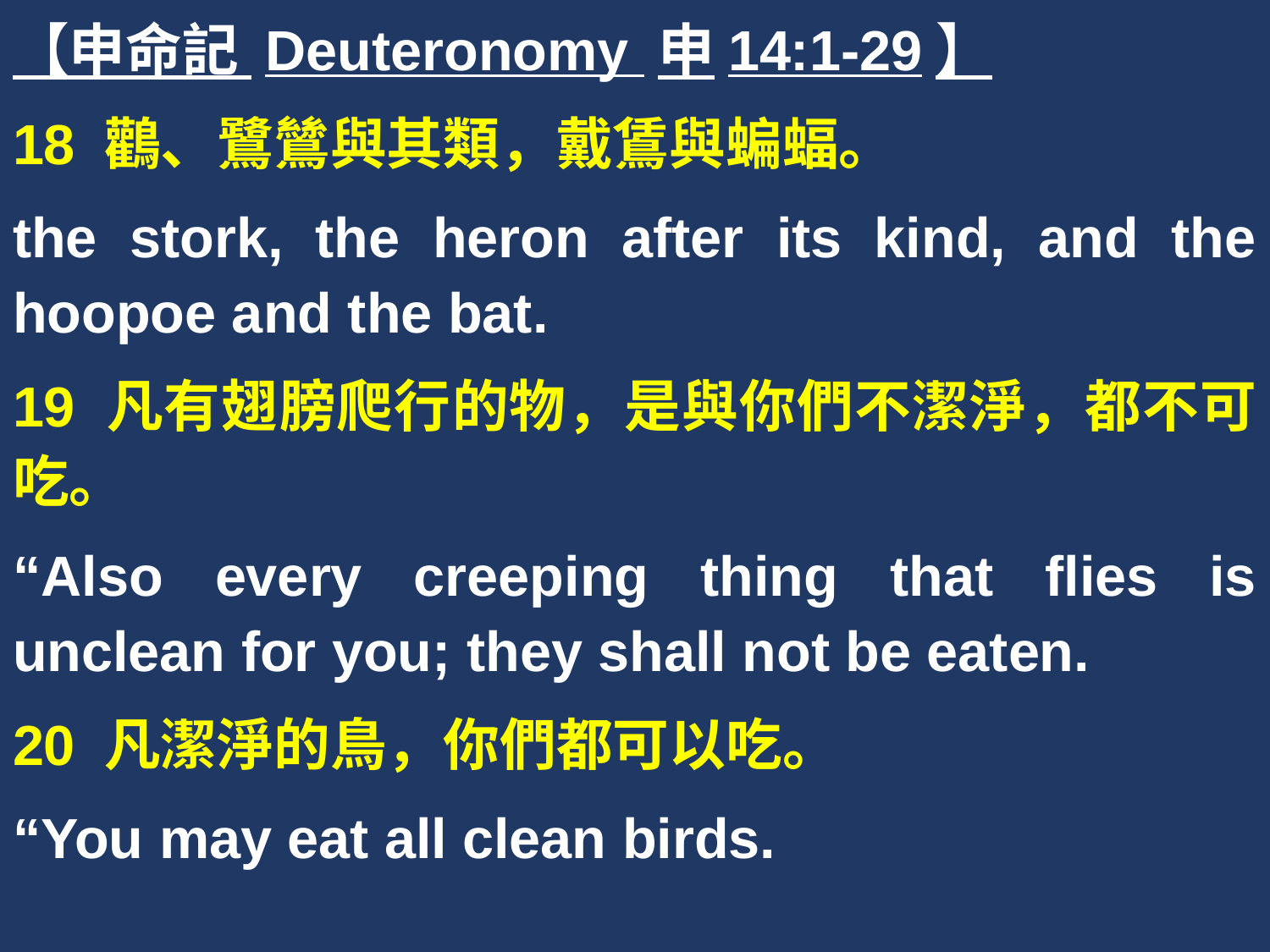

【申命記 Deuteronomy 申14:1-29】
18 鸛、鷺鷥與其類，戴鵀與蝙蝠。
the stork, the heron after its kind, and the hoopoe and the bat.
19 凡有翅膀爬行的物，是與你們不潔淨，都不可吃。
“Also every creeping thing that flies is unclean for you; they shall not be eaten.
20 凡潔淨的鳥，你們都可以吃。
“You may eat all clean birds.